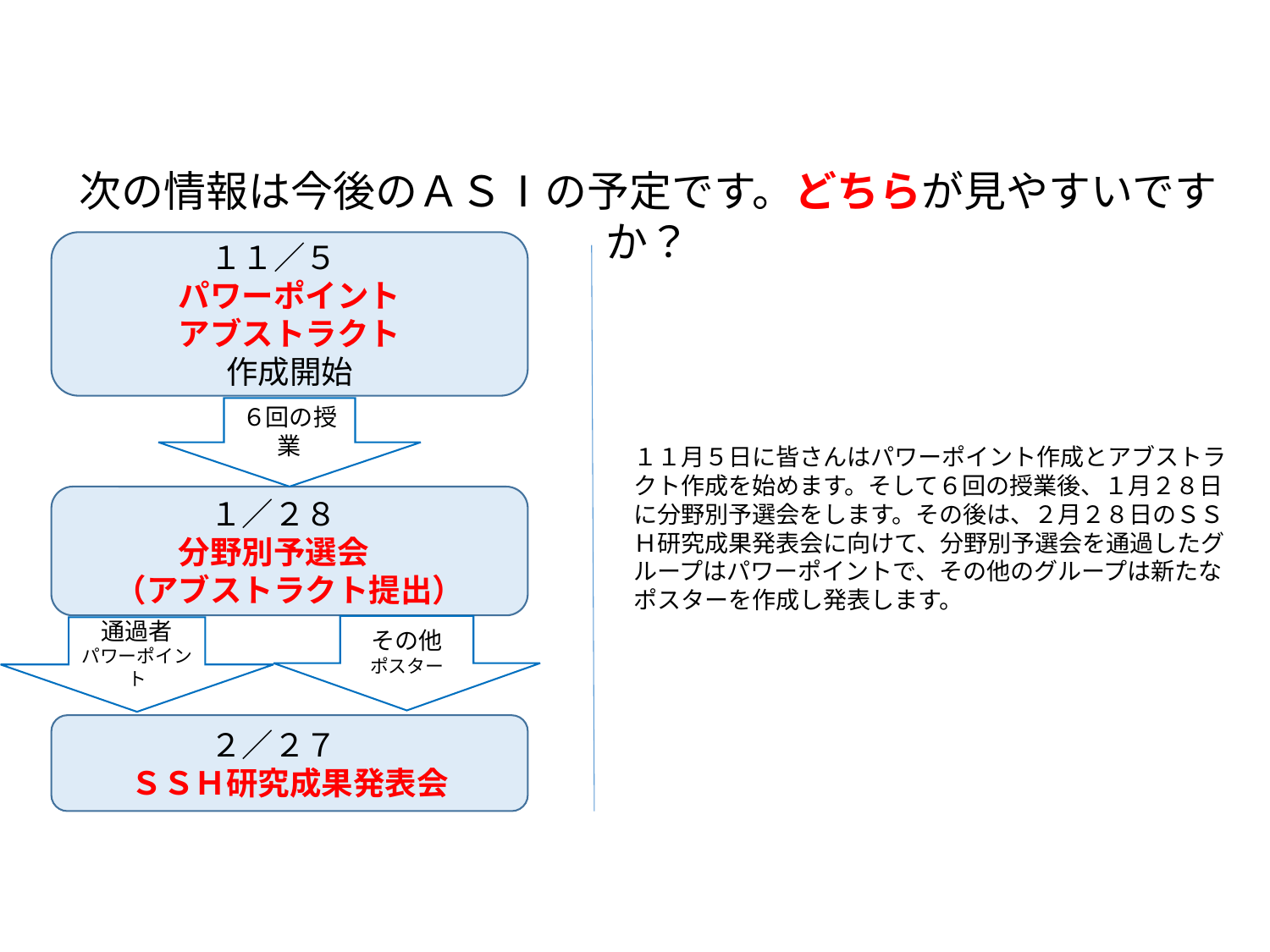

次の情報は今後のＡＳⅠの予定です。どちらが見やすいですか？
１１／５
パワーポイント
アブストラクト
作成開始
１１月５日に皆さんはパワーポイント作成とアブストラクト作成を始めます。そして６回の授業後、１月２８日に分野別予選会をします。その後は、２月２８日のＳＳＨ研究成果発表会に向けて、分野別予選会を通過したグループはパワーポイントで、その他のグループは新たなポスターを作成し発表します。

６回の授業
１／２８
分野別予選会
（アブストラクト提出）
その他
ポスター
通過者
パワーポイント
２／２７
ＳＳＨ研究成果発表会